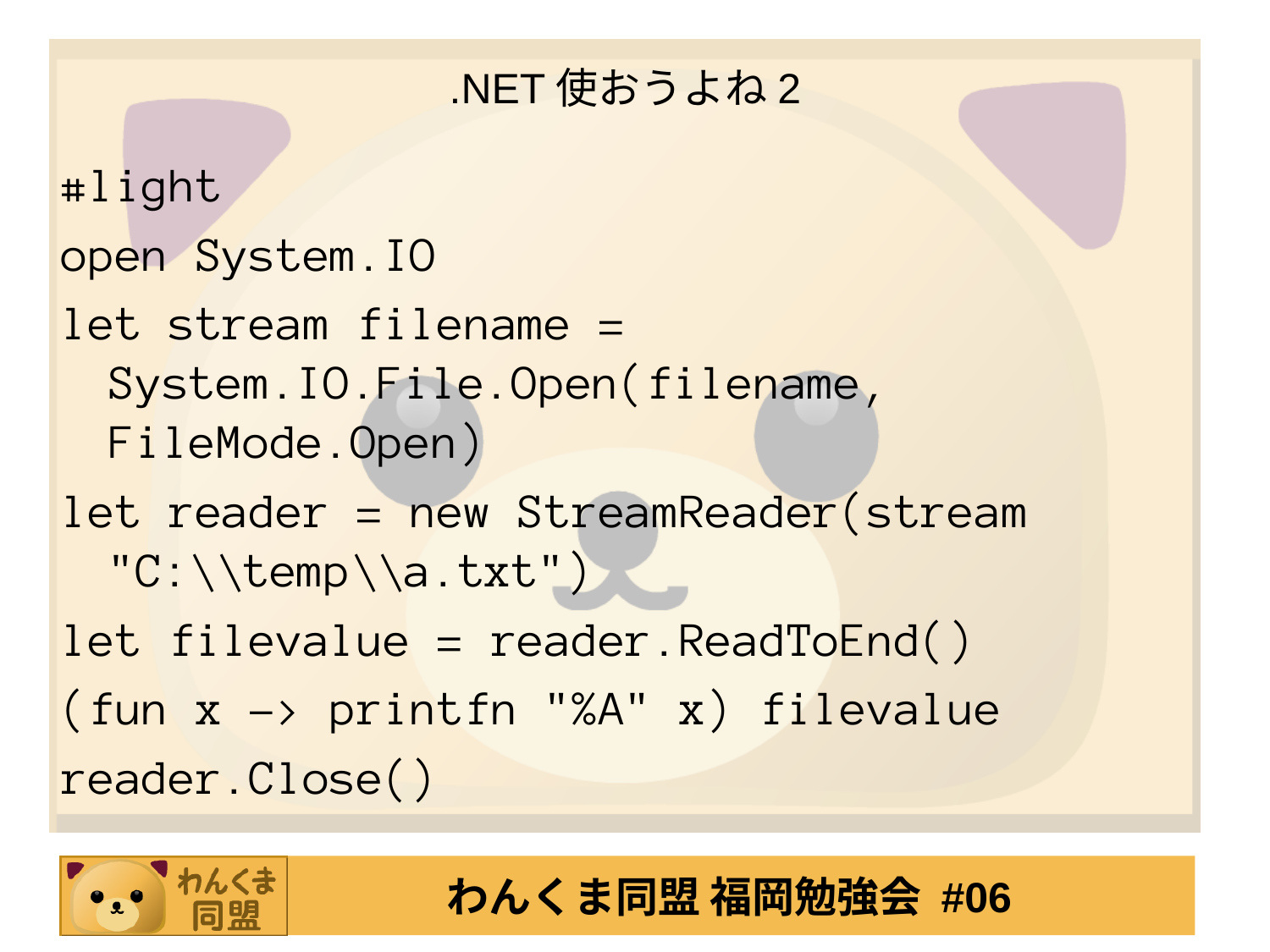

# .NET使おうよね2
#light
open System.IO
let stream filename = System.IO.File.Open(filename, FileMode.Open)
let reader = new StreamReader(stream "C:\\temp\\a.txt")
let filevalue = reader.ReadToEnd()
(fun x -> printfn "%A" x) filevalue
reader.Close()